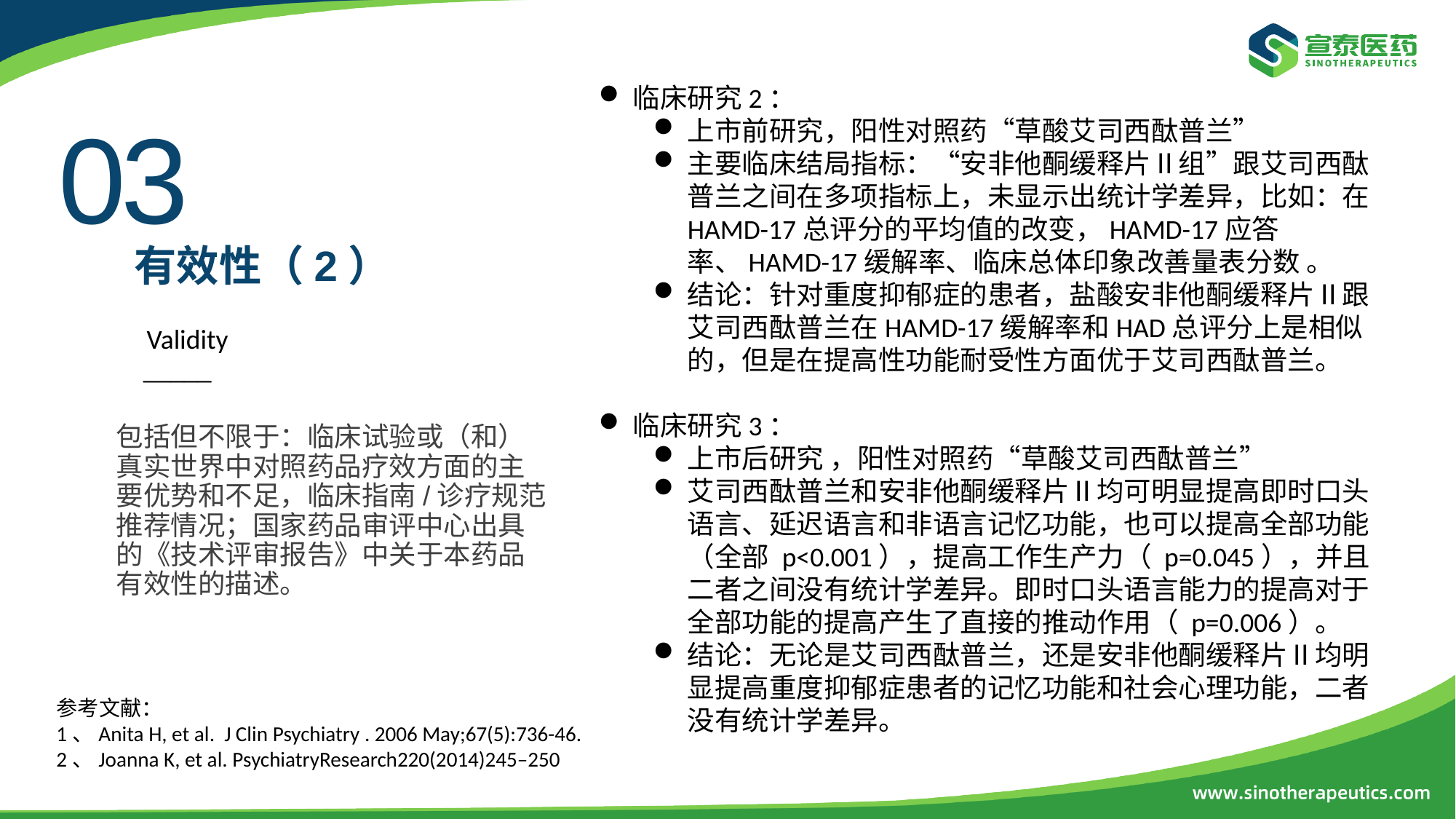

临床研究2：
上市前研究，阳性对照药“草酸艾司西酞普兰”
主要临床结局指标：“安非他酮缓释片Ⅱ组”跟艾司西酞普兰之间在多项指标上，未显示出统计学差异，比如：在HAMD-17总评分的平均值的改变，HAMD-17应答率、HAMD-17缓解率、临床总体印象改善量表分数 。
结论：针对重度抑郁症的患者，盐酸安非他酮缓释片Ⅱ跟艾司西酞普兰在HAMD-17缓解率和HAD总评分上是相似的，但是在提高性功能耐受性方面优于艾司西酞普兰。

临床研究3：
上市后研究 ，阳性对照药“草酸艾司西酞普兰”
艾司西酞普兰和安非他酮缓释片Ⅱ均可明显提高即时口头语言、延迟语言和非语言记忆功能，也可以提高全部功能（全部 p<0.001），提高工作生产力（ p=0.045），并且二者之间没有统计学差异。即时口头语言能力的提高对于全部功能的提高产生了直接的推动作用（ p=0.006）。
结论：无论是艾司西酞普兰，还是安非他酮缓释片Ⅱ均明显提高重度抑郁症患者的记忆功能和社会心理功能，二者没有统计学差异。

03
有效性（2）
Validity
─────
包括但不限于：临床试验或（和）真实世界中对照药品疗效方面的主要优势和不足，临床指南/诊疗规范推荐情况；国家药品审评中心出具的《技术评审报告》中关于本药品有效性的描述。
参考文献：
1、Anita H, et al.  J Clin Psychiatry . 2006 May;67(5):736-46.
2、Joanna K, et al. PsychiatryResearch220(2014)245–250